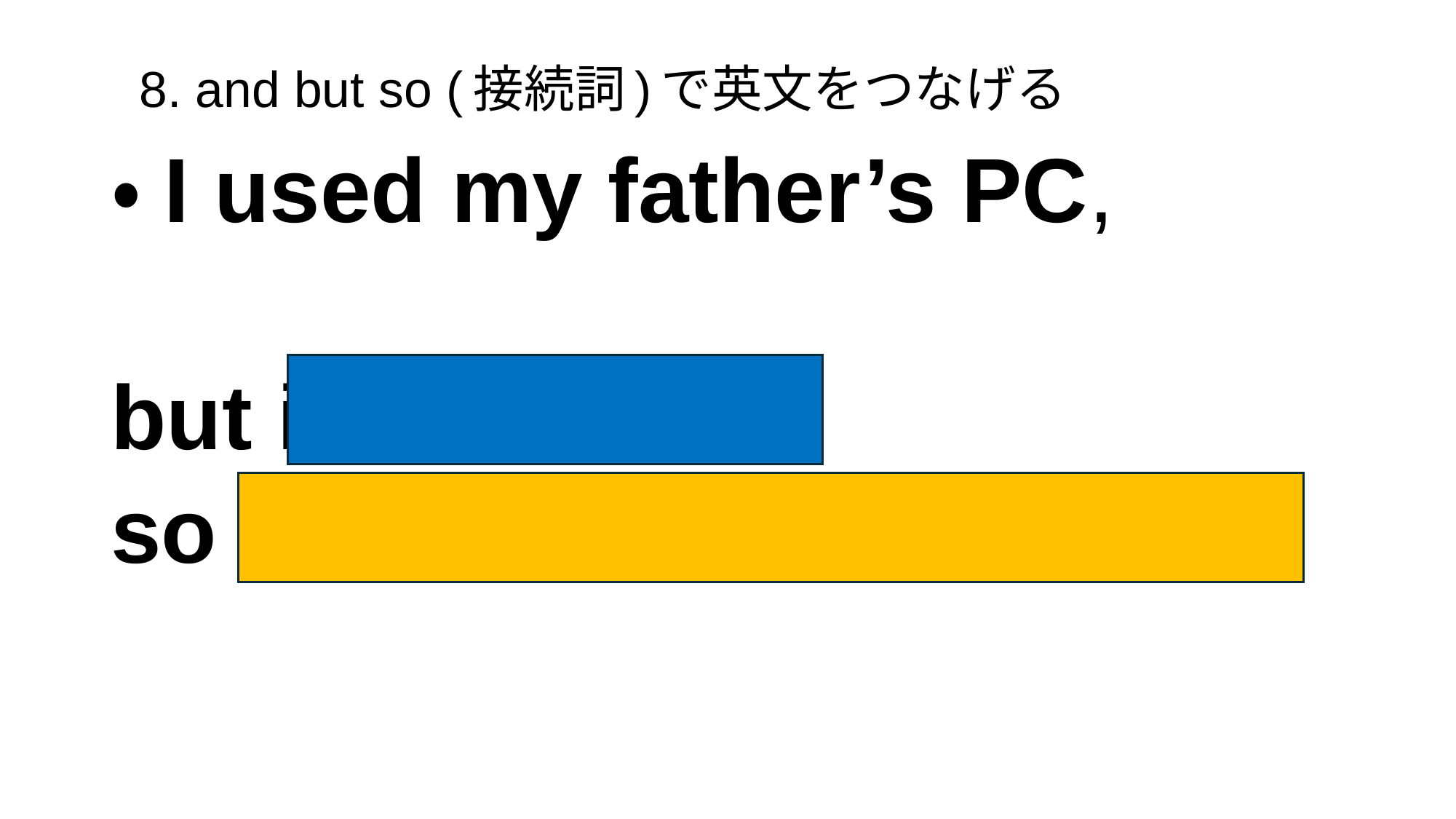

# 8. and but so (接続詞)で英文をつなげる
・I used my father’s PC,

but it is not mine,
so I want my own computer.